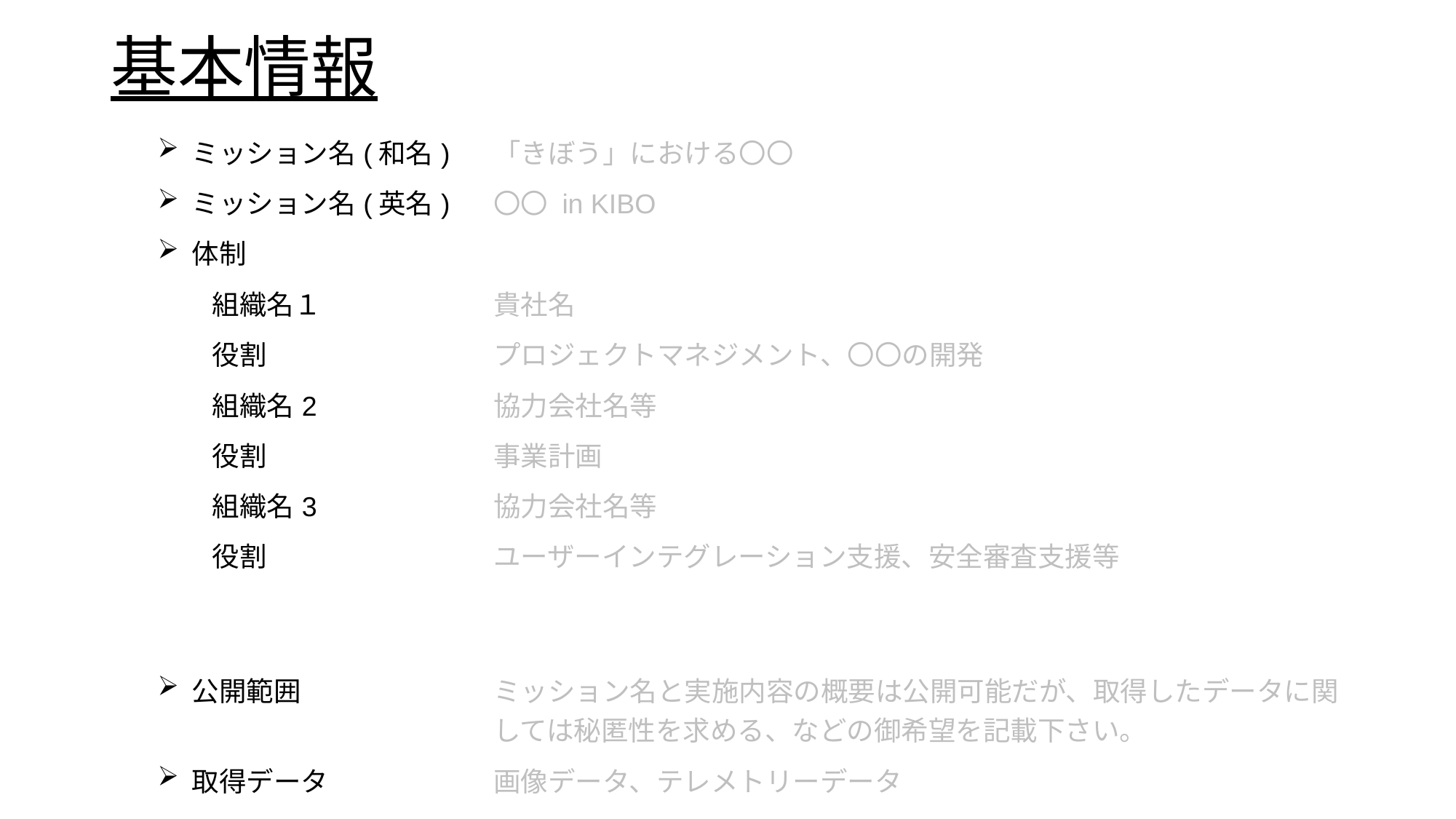

# 基本情報
| ミッション名(和名) | 「きぼう」における〇〇 |
| --- | --- |
| ミッション名(英名) | 〇〇 in KIBO |
| 体制 |  |
| 組織名１ | 貴社名 |
| 役割 | プロジェクトマネジメント、〇〇の開発 |
| 組織名2 | 協力会社名等 |
| 役割 | 事業計画 |
| 組織名3 | 協力会社名等 |
| 役割 | ユーザーインテグレーション支援、安全審査支援等 |
|  |  |
| 公開範囲 | ミッション名と実施内容の概要は公開可能だが、取得したデータに関しては秘匿性を求める、などの御希望を記載下さい。 |
| 取得データ | 画像データ、テレメトリーデータ |